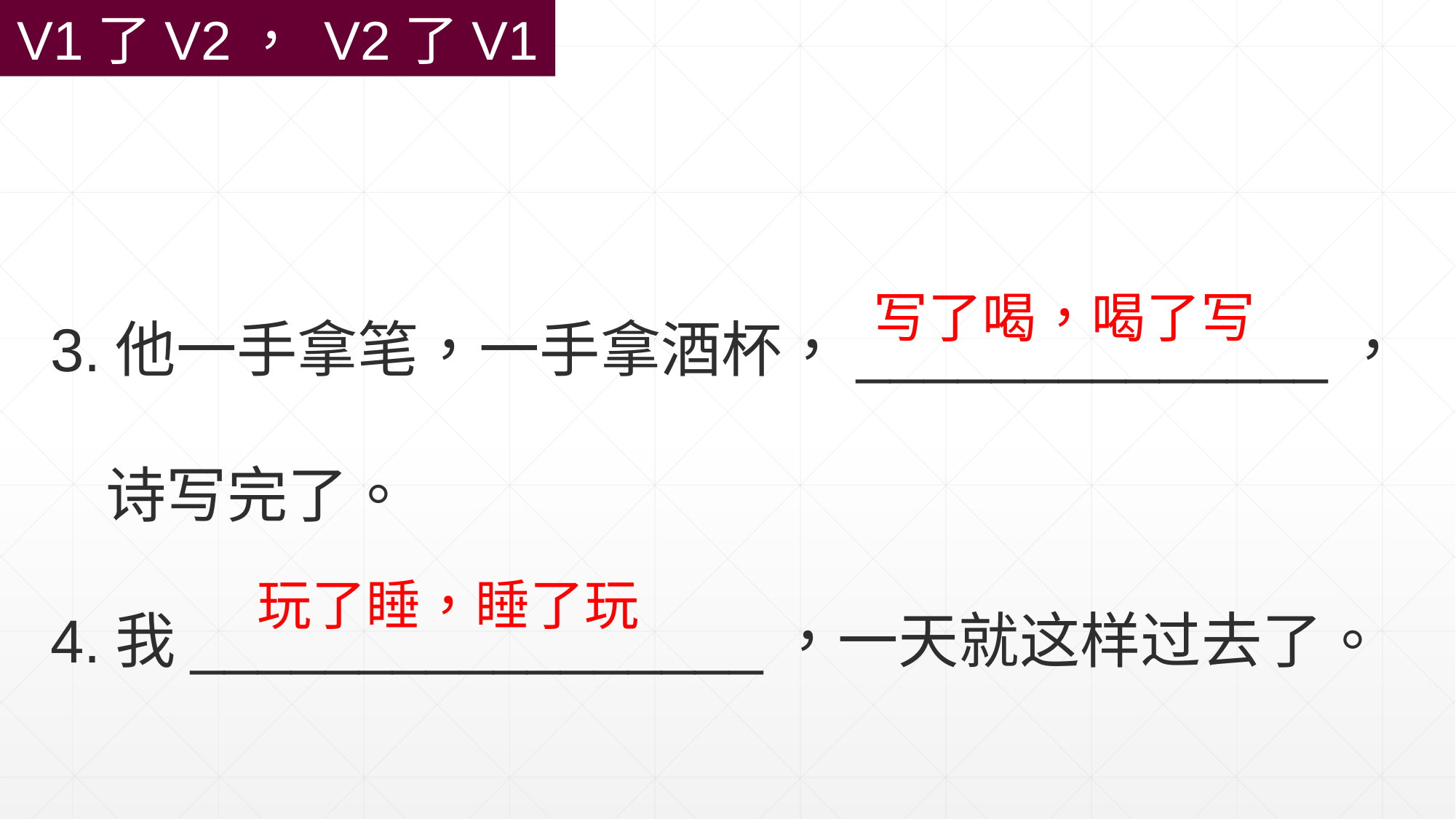

V1了V2， V2了V1
3.他一手拿笔，一手拿酒杯，______________，
   诗写完了。
4.我_________________，一天就这样过去了。
写了喝，喝了写
玩了睡，睡了玩